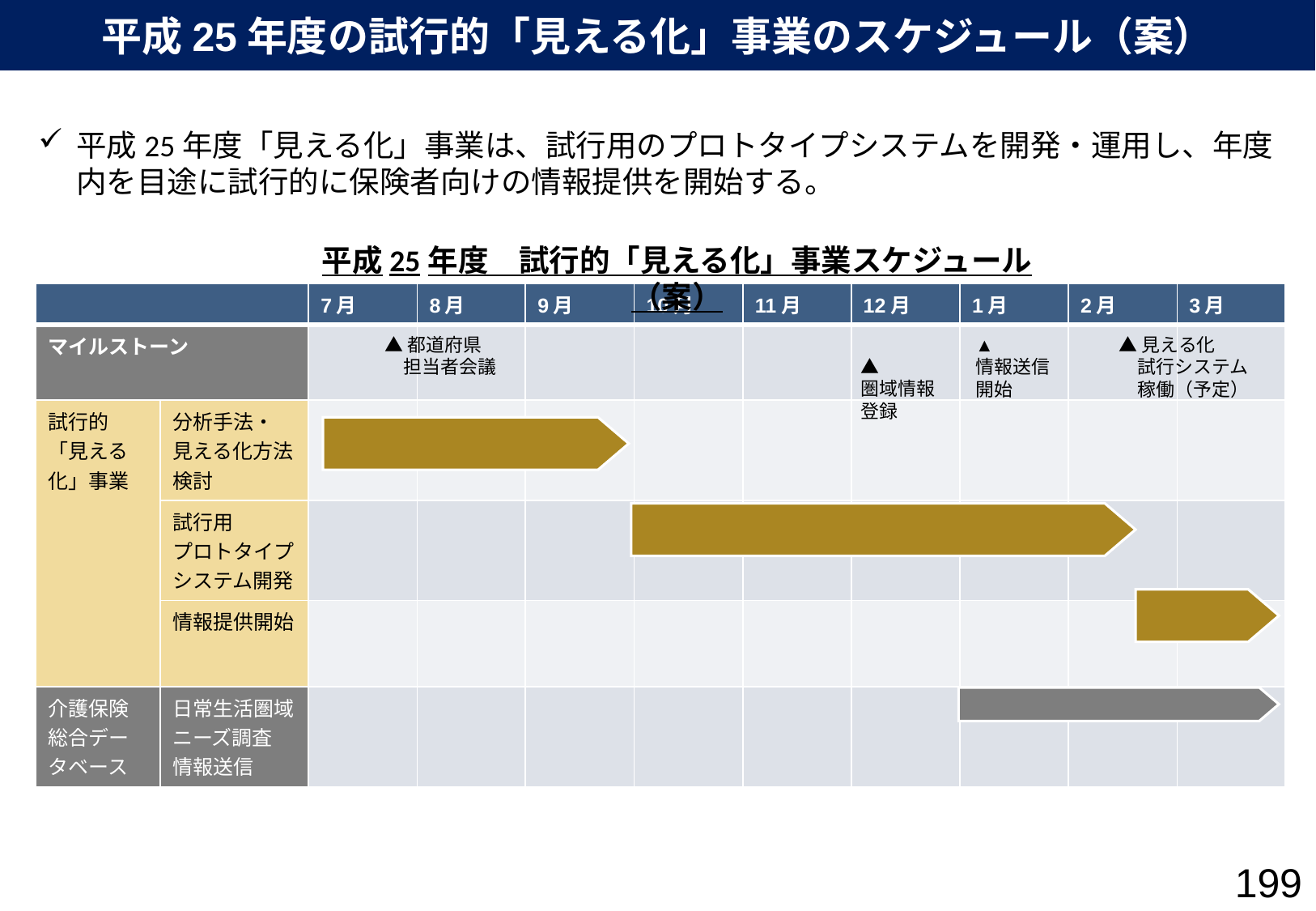

平成25年度の試行的「見える化」事業のスケジュール（案）
平成25年度「見える化」事業は、試行用のプロトタイプシステムを開発・運用し、年度内を目途に試行的に保険者向けの情報提供を開始する。
平成25年度　試行的「見える化」事業スケジュール（案）
|  |  | 7月 | 8月 | 9月 | 10月 | 11月 | 12月 | 1月 | 2月 | 3月 |
| --- | --- | --- | --- | --- | --- | --- | --- | --- | --- | --- |
| マイルストーン |  |  |  |  |  |  |  |  |  |  |
| 試行的「見える化」事業 | 分析手法・ 見える化方法検討 |  |  |  |  |  |  |  |  |  |
|  | 試行用 プロトタイプ システム開発 |  |  |  |  |  |  |  |  |  |
|  | 情報提供開始 |  |  |  |  |  |  |  |  |  |
| 介護保険 総合データベース | 日常生活圏域ニーズ調査 情報送信 |  |  |  |  |  |  |  |  |  |
　　　　▲
圏域情報
登録
▲
情報送信
開始
▲見える化
　試行システム
　稼働（予定）
▲都道府県
　担当者会議

199